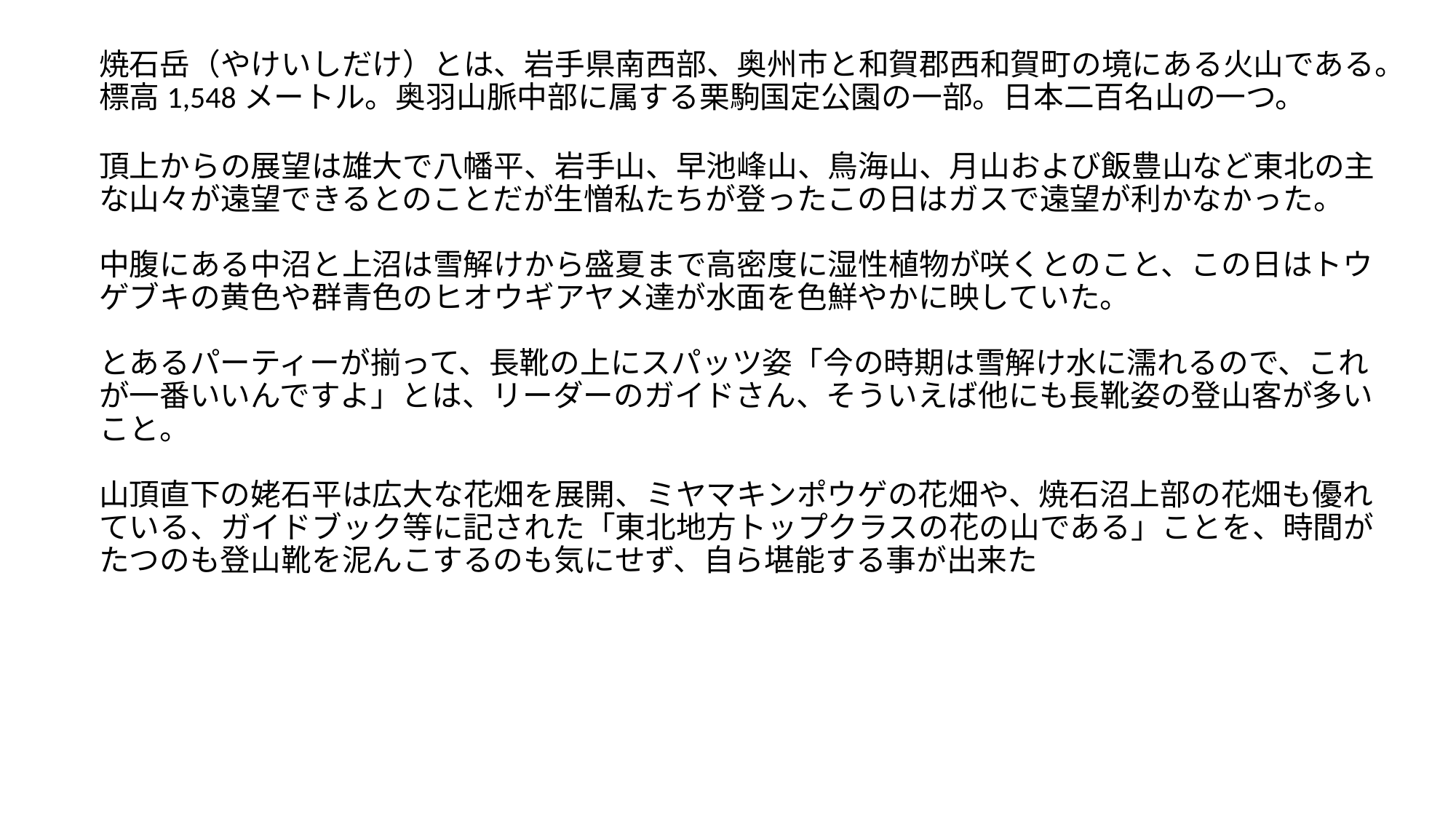

# 焼石岳（やけいしだけ）とは、岩手県南西部、奥州市と和賀郡西和賀町の境にある火山である。標高1,548メートル。奥羽山脈中部に属する栗駒国定公園の一部。日本二百名山の一つ。
頂上からの展望は雄大で八幡平、岩手山、早池峰山、鳥海山、月山および飯豊山など東北の主な山々が遠望できるとのことだが生憎私たちが登ったこの日はガスで遠望が利かなかった。
中腹にある中沼と上沼は雪解けから盛夏まで高密度に湿性植物が咲くとのこと、この日はトウゲブキの黄色や群青色のヒオウギアヤメ達が水面を色鮮やかに映していた。
とあるパーティーが揃って、長靴の上にスパッツ姿「今の時期は雪解け水に濡れるので、これが一番いいんですよ」とは、リーダーのガイドさん、そういえば他にも長靴姿の登山客が多いこと。
山頂直下の姥石平は広大な花畑を展開、ミヤマキンポウゲの花畑や、焼石沼上部の花畑も優れている、ガイドブック等に記された「東北地方トップクラスの花の山である」ことを、時間がたつのも登山靴を泥んこするのも気にせず、自ら堪能する事が出来た